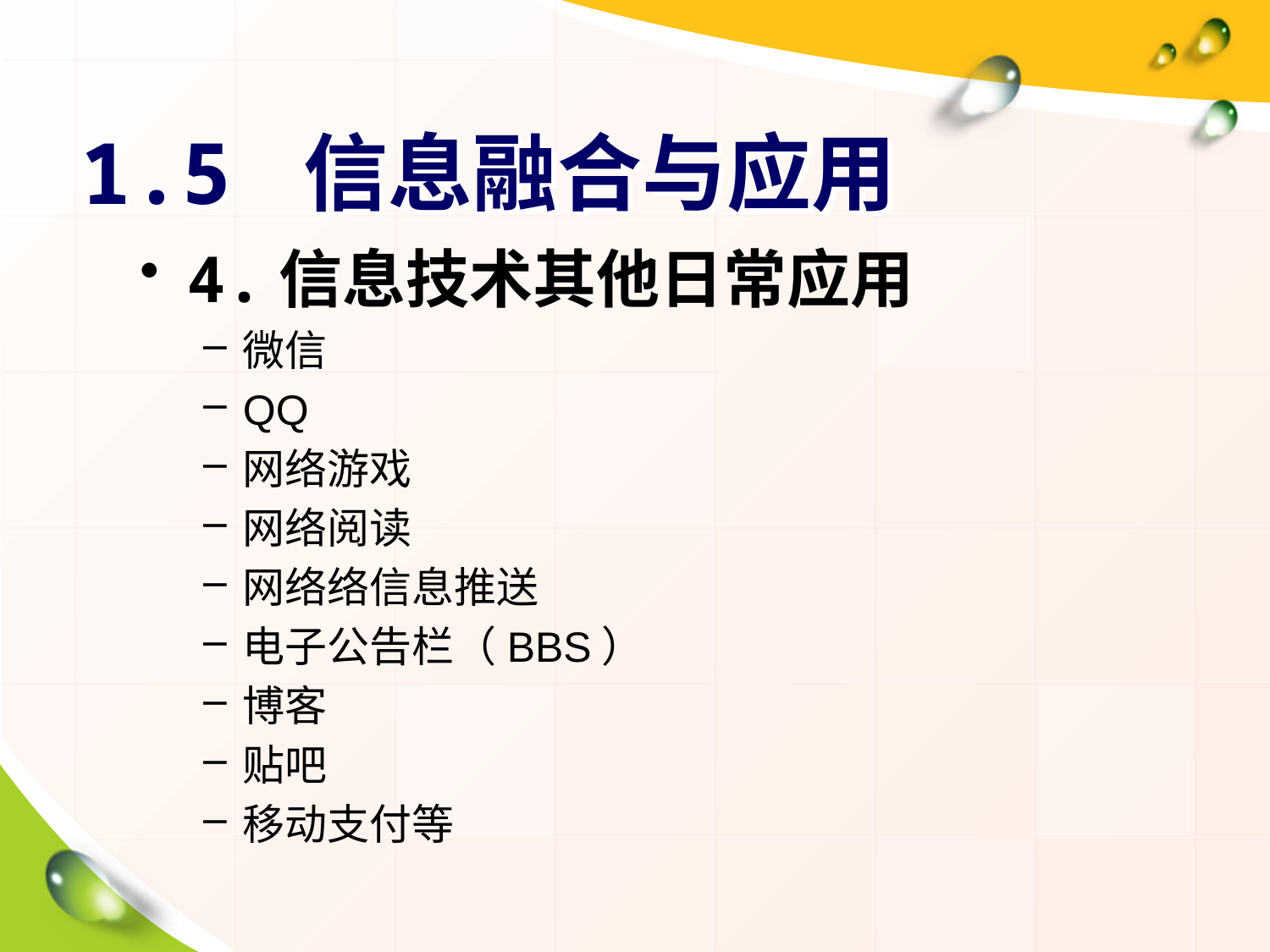

# 1.5 信息融合与应用
4.信息技术其他日常应用
微信
QQ
网络游戏
网络阅读
网络络信息推送
电子公告栏（BBS）
博客
贴吧
移动支付等